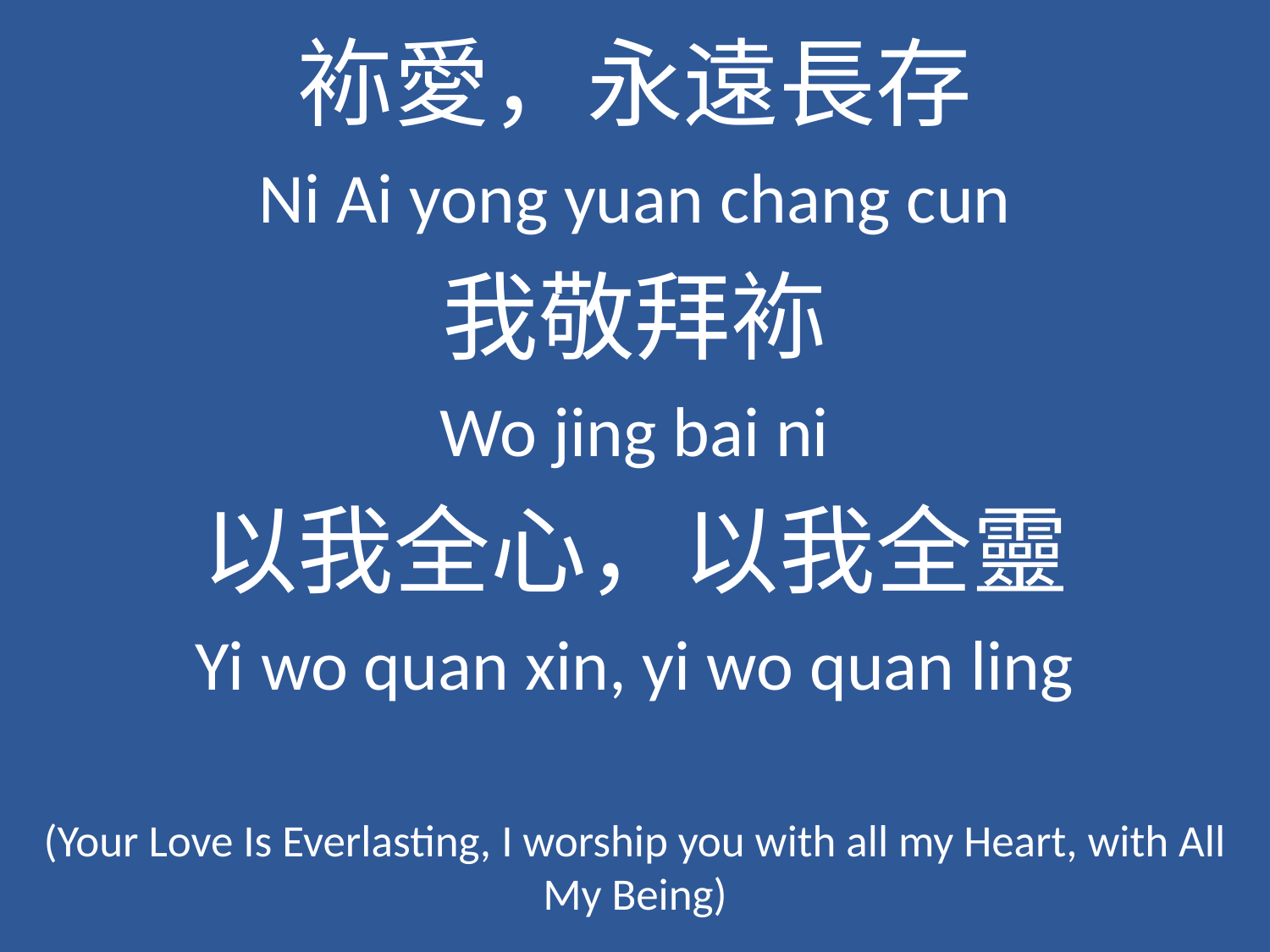

袮愛，永遠長存
Ni Ai yong yuan chang cun
我敬拜袮
Wo jing bai ni
以我全心，以我全靈
Yi wo quan xin, yi wo quan ling

(Your Love Is Everlasting, I worship you with all my Heart, with All My Being)